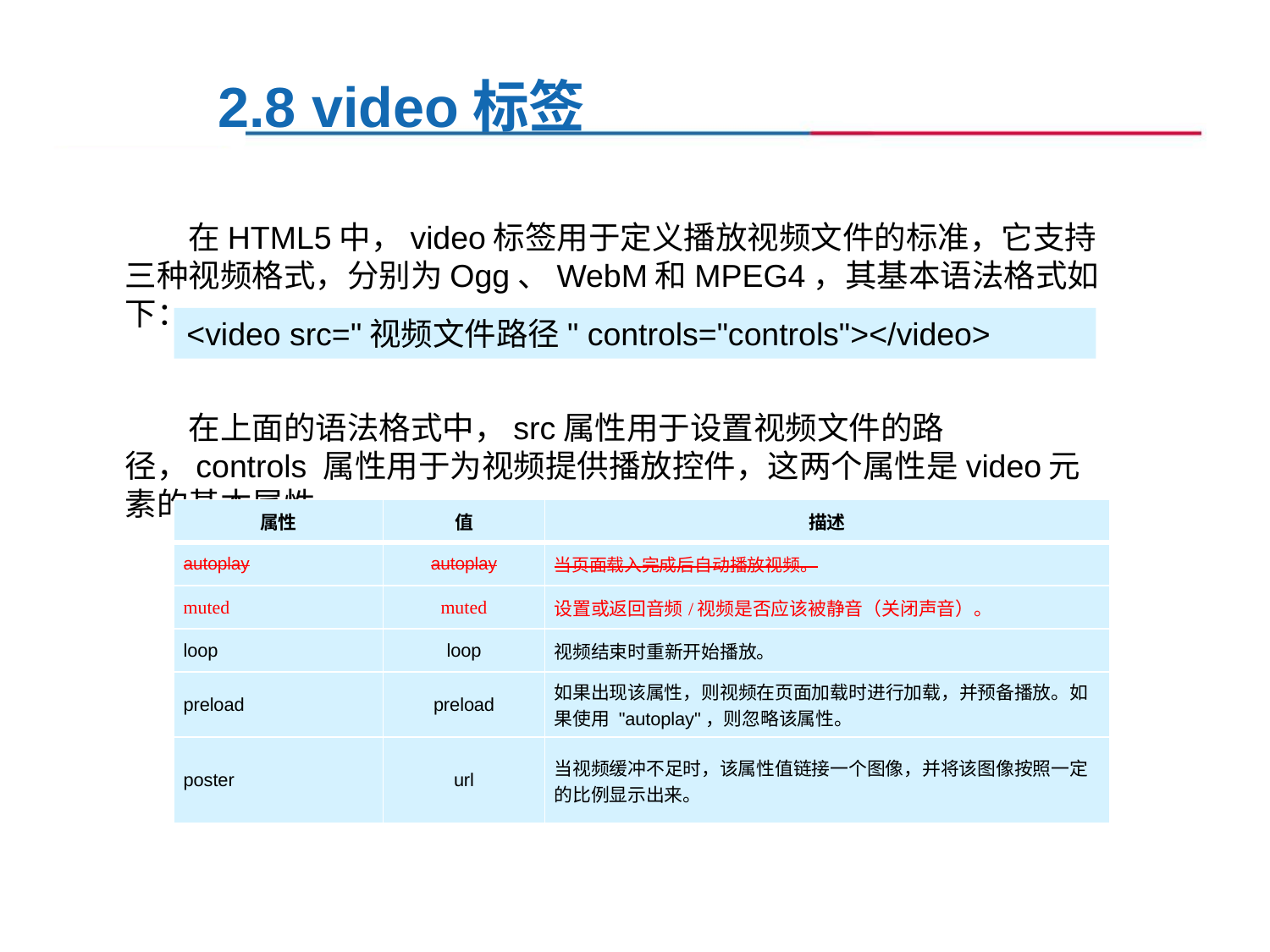

2.8 video标签
在HTML5中，video标签用于定义播放视频文件的标准，它支持三种视频格式，分别为Ogg、WebM和MPEG4，其基本语法格式如下：

在上面的语法格式中，src属性用于设置视频文件的路径，controls 属性用于为视频提供播放控件，这两个属性是video元素的基本属性。
<video src="视频文件路径" controls="controls"></video>
| 属性 | 值 | 描述 |
| --- | --- | --- |
| autoplay | autoplay | 当页面载入完成后自动播放视频。 |
| muted | muted | 设置或返回音频/视频是否应该被静音（关闭声音）。 |
| loop | loop | 视频结束时重新开始播放。 |
| preload | preload | 如果出现该属性，则视频在页面加载时进行加载，并预备播放。如果使用 "autoplay"，则忽略该属性。 |
| poster | url | 当视频缓冲不足时，该属性值链接一个图像，并将该图像按照一定的比例显示出来。 |